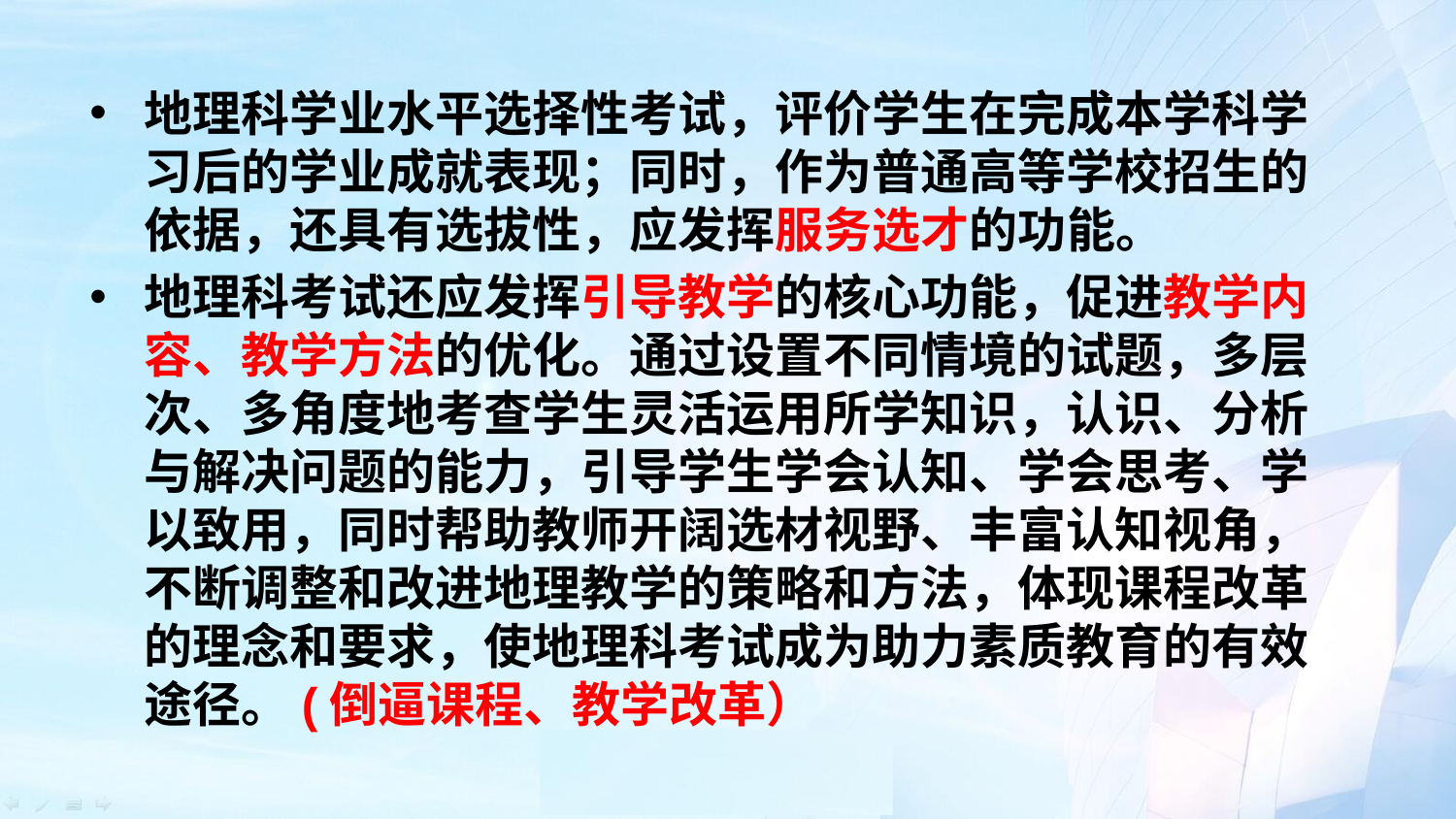

地理科学业水平选择性考试，评价学生在完成本学科学习后的学业成就表现；同时，作为普通高等学校招生的依据，还具有选拔性，应发挥服务选才的功能。
地理科考试还应发挥引导教学的核心功能，促进教学内容、教学方法的优化。通过设置不同情境的试题，多层次、多角度地考查学生灵活运用所学知识，认识、分析与解决问题的能力，引导学生学会认知、学会思考、学以致用，同时帮助教师开阔选材视野、丰富认知视角，不断调整和改进地理教学的策略和方法，体现课程改革的理念和要求，使地理科考试成为助力素质教育的有效途径。(倒逼课程、教学改革）